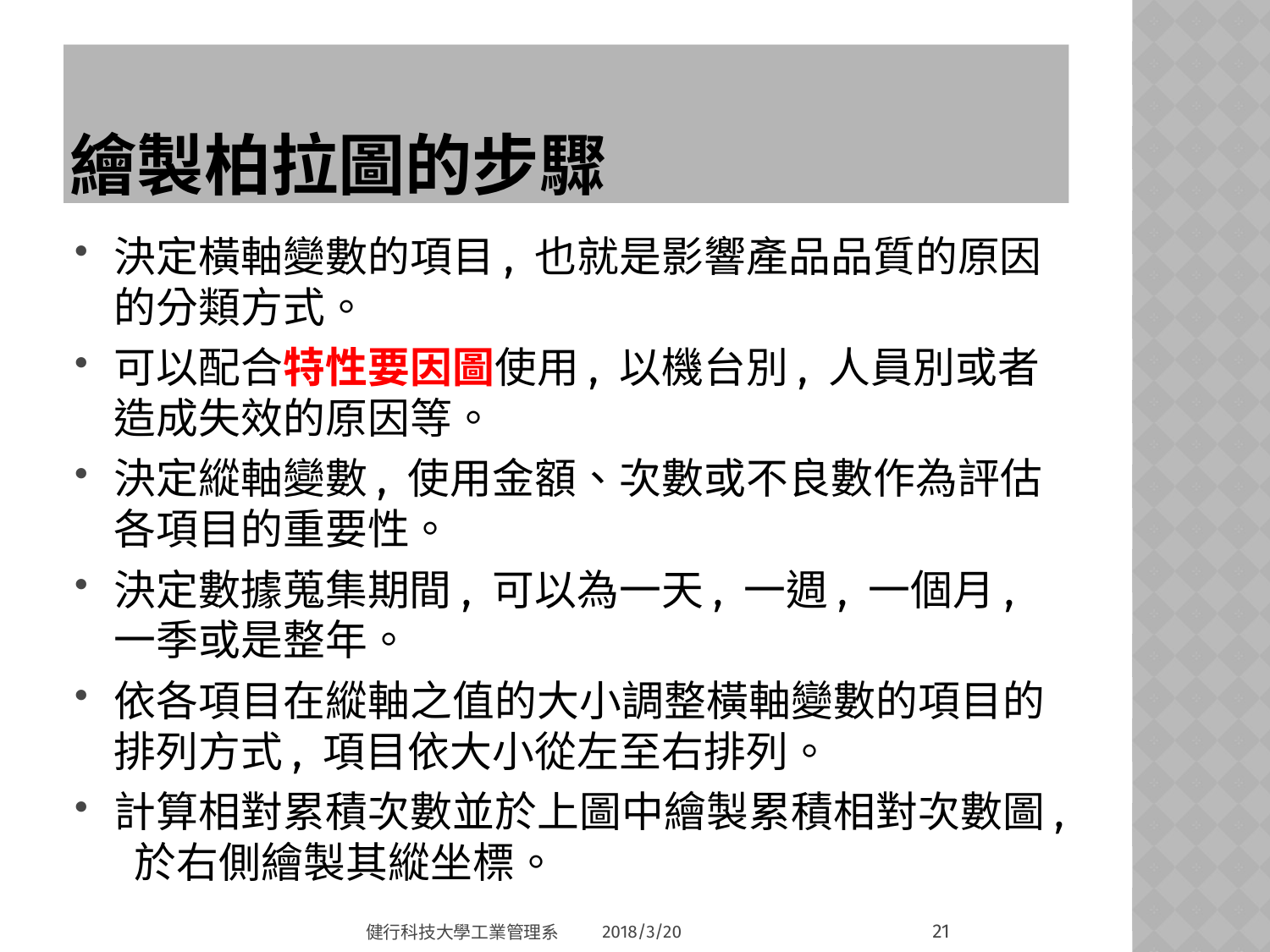

# 繪製柏拉圖的步驟
決定橫軸變數的項目, 也就是影響產品品質的原因的分類方式。
可以配合特性要因圖使用, 以機台別, 人員別或者造成失效的原因等。
決定縱軸變數, 使用金額、次數或不良數作為評估各項目的重要性。
決定數據蒐集期間, 可以為一天, 一週, 一個月, 一季或是整年。
依各項目在縱軸之值的大小調整橫軸變數的項目的排列方式, 項目依大小從左至右排列。
計算相對累積次數並於上圖中繪製累積相對次數圖, 於右側繪製其縱坐標。

21
健行科技大學工業管理系
2018/3/20